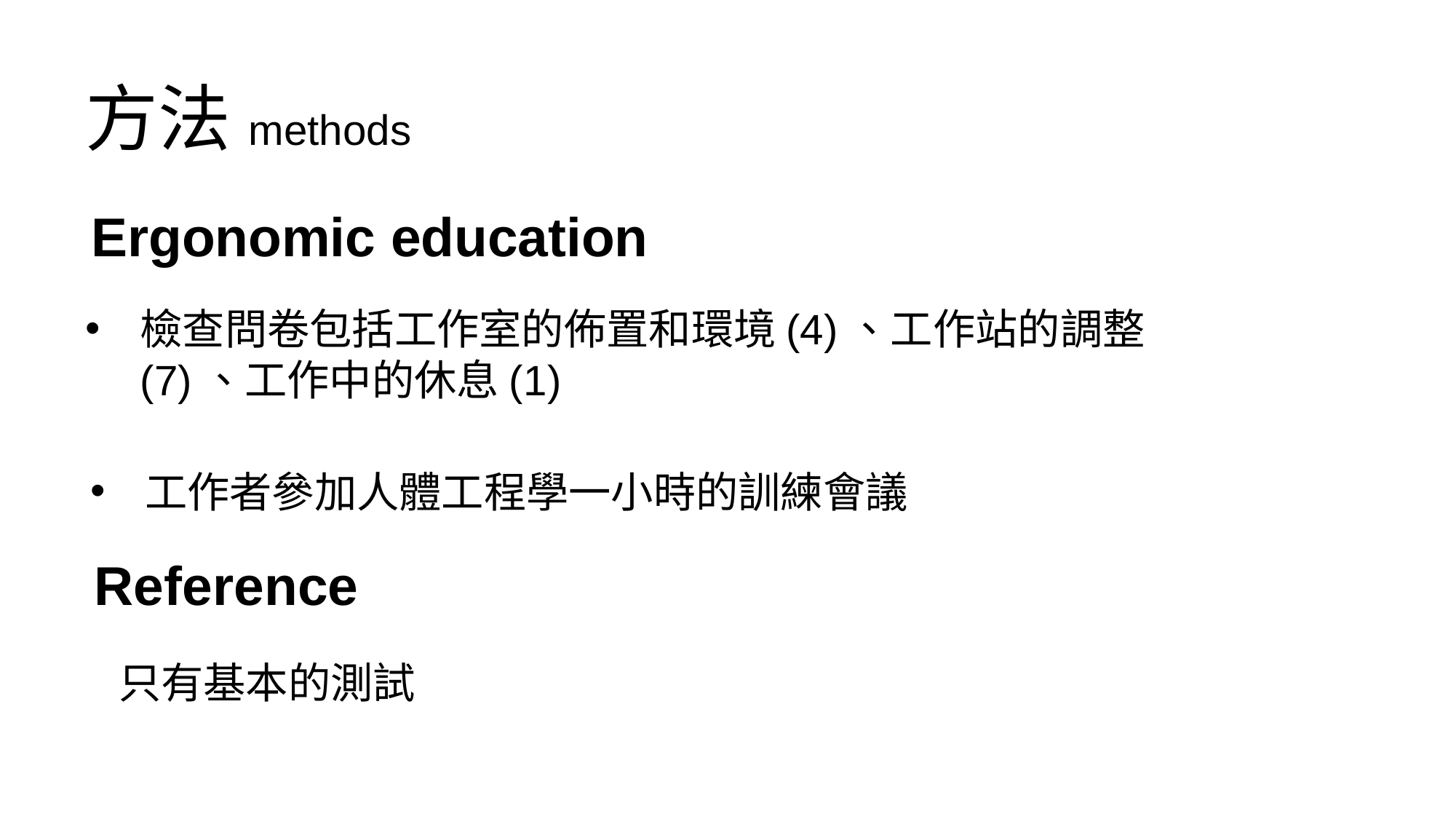

方法methods
Ergonomic education
檢查問卷包括工作室的佈置和環境(4)、工作站的調整(7)、工作中的休息(1)
工作者參加人體工程學一小時的訓練會議
Reference
只有基本的測試